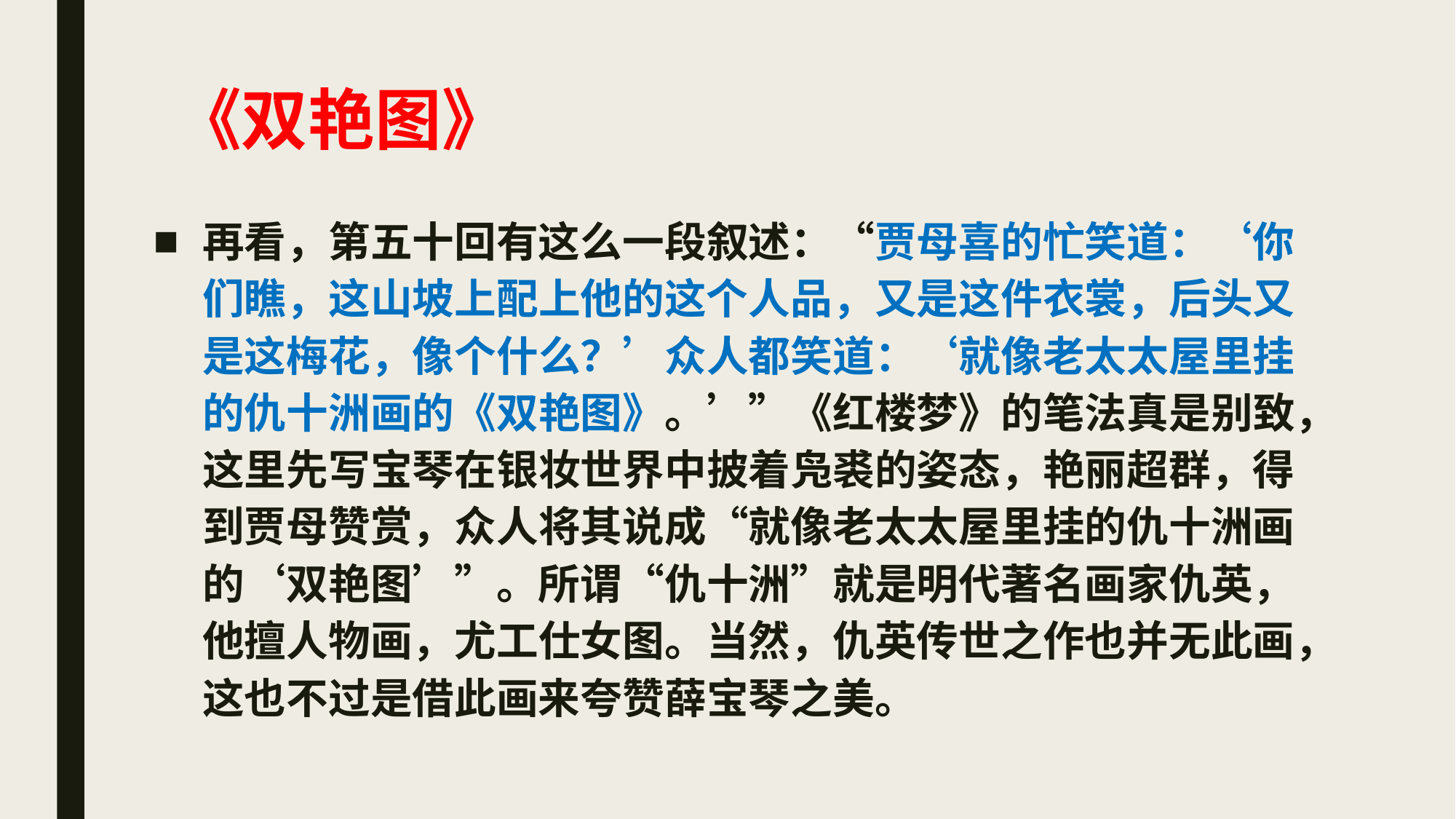

# 《双艳图》
再看，第五十回有这么一段叙述：“贾母喜的忙笑道：‘你们瞧，这山坡上配上他的这个人品，又是这件衣裳，后头又是这梅花，像个什么？’众人都笑道：‘就像老太太屋里挂的仇十洲画的《双艳图》。’”《红楼梦》的笔法真是别致，这里先写宝琴在银妆世界中披着凫裘的姿态，艳丽超群，得到贾母赞赏，众人将其说成“就像老太太屋里挂的仇十洲画的‘双艳图’”。所谓“仇十洲”就是明代著名画家仇英，他擅人物画，尤工仕女图。当然，仇英传世之作也并无此画，这也不过是借此画来夸赞薛宝琴之美。